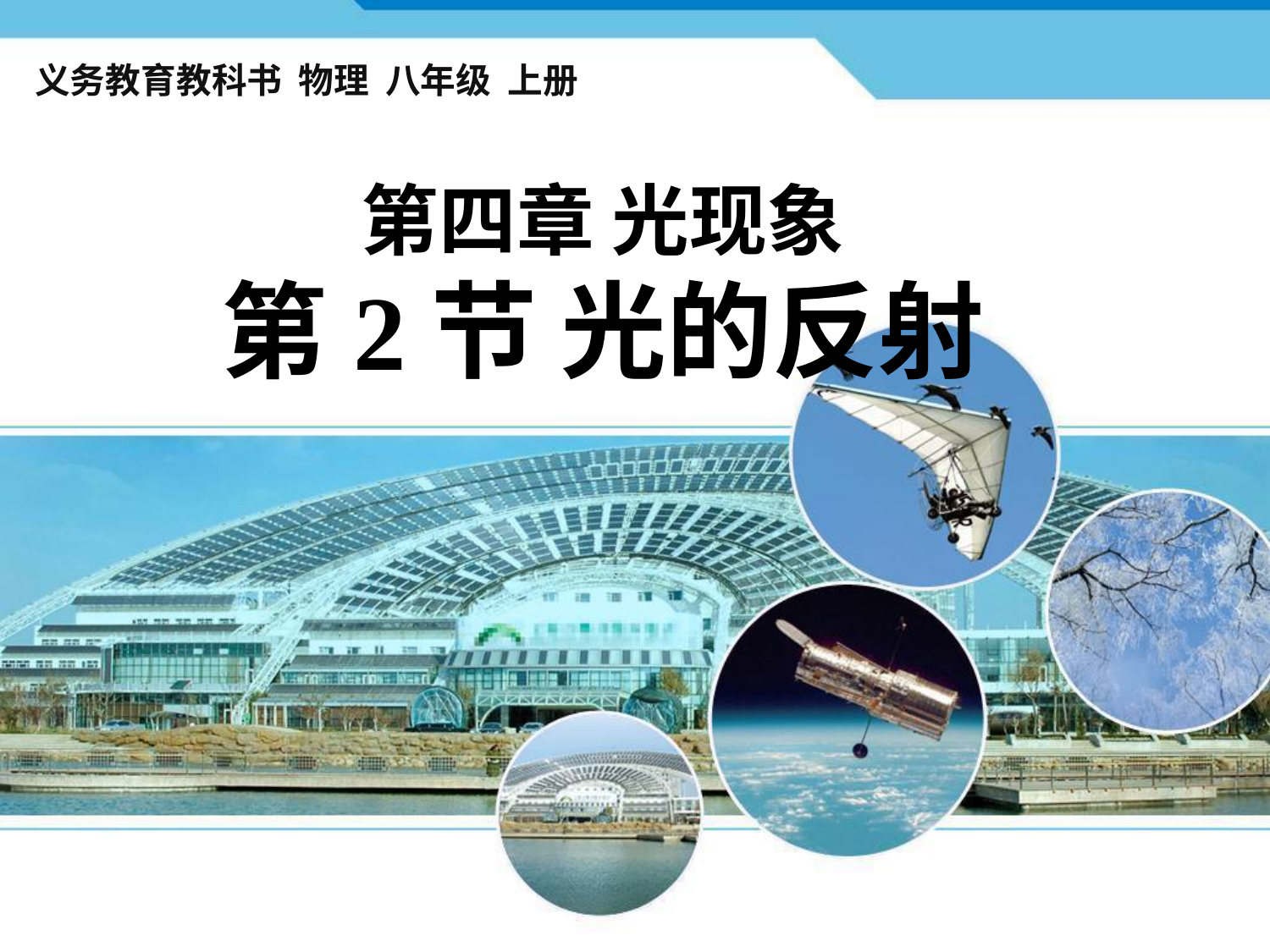

义务教育教科书  物理  八年级  上册
# 第四章 光现象 第2节 光的反射